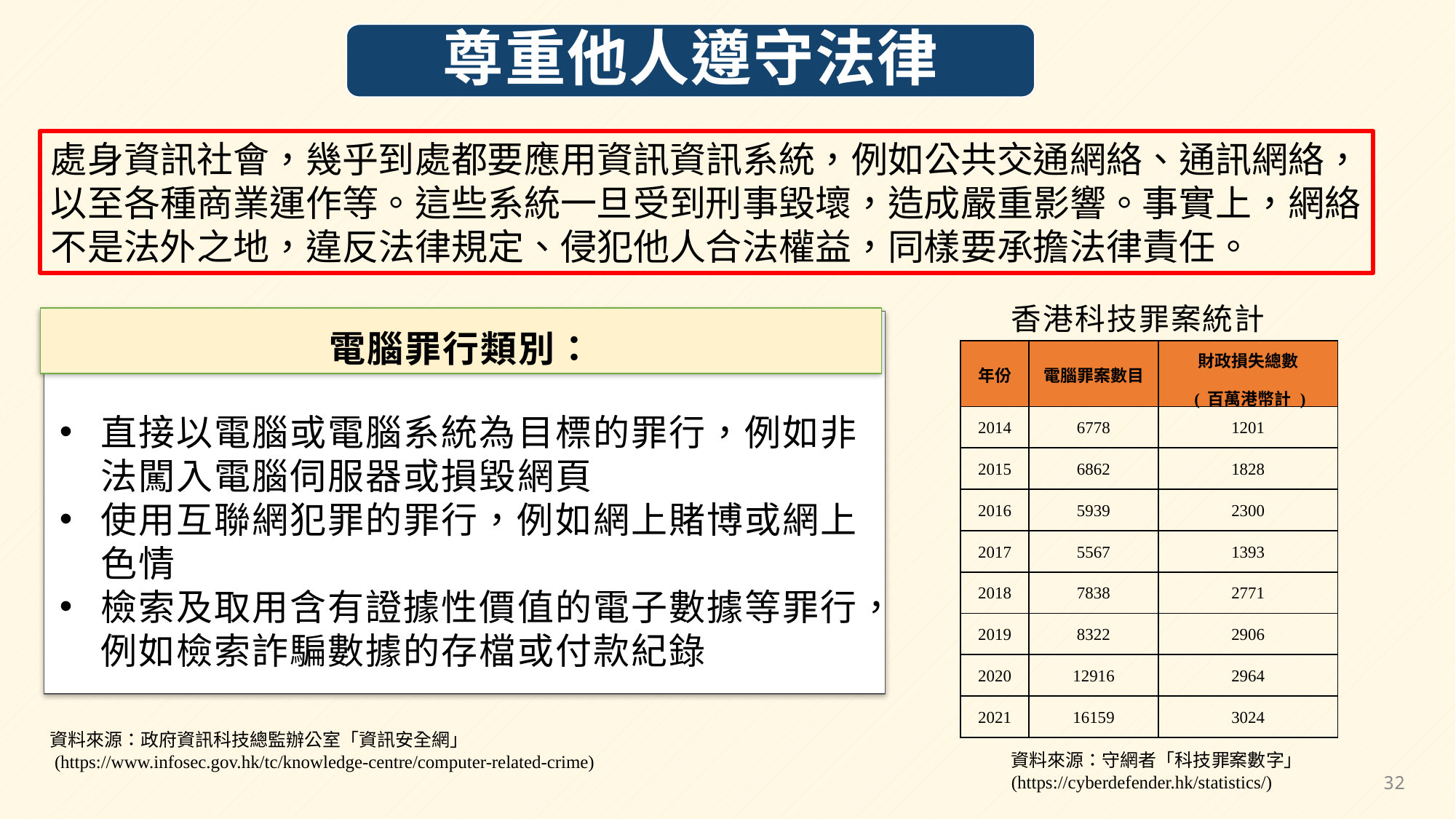

尊重他人遵守法律
處身資訊社會，幾乎到處都要應用資訊資訊系統，例如公共交通網絡、通訊網絡，以至各種商業運作等。這些系統一旦受到刑事毀壞，造成嚴重影響。事實上，網絡不是法外之地，違反法律規定、侵犯他人合法權益，同樣要承擔法律責任。
香港科技罪案統計
電腦罪行類別：

直接以電腦或電腦系統為目標的罪行，例如非法闖入電腦伺服器或損毀網頁
使用互聯網犯罪的罪行，例如網上賭博或網上色情
檢索及取用含有證據性價值的電子數據等罪行，例如檢索詐騙數據的存檔或付款紀錄
| 年份 | 電腦罪案數目 | 財政損失總數 ( 百萬港幣計 ) |
| --- | --- | --- |
| 2014 | 6778 | 1201 |
| 2015 | 6862 | 1828 |
| 2016 | 5939 | 2300 |
| 2017 | 5567 | 1393 |
| 2018 | 7838 | 2771 |
| 2019 | 8322 | 2906 |
| 2020 | 12916 | 2964 |
| 2021 | 16159 | 3024 |
資料來源：政府資訊科技總監辦公室「資訊安全網」
 (https://www.infosec.gov.hk/tc/knowledge-centre/computer-related-crime)
資料來源：守網者「科技罪案數字」(https://cyberdefender.hk/statistics/)